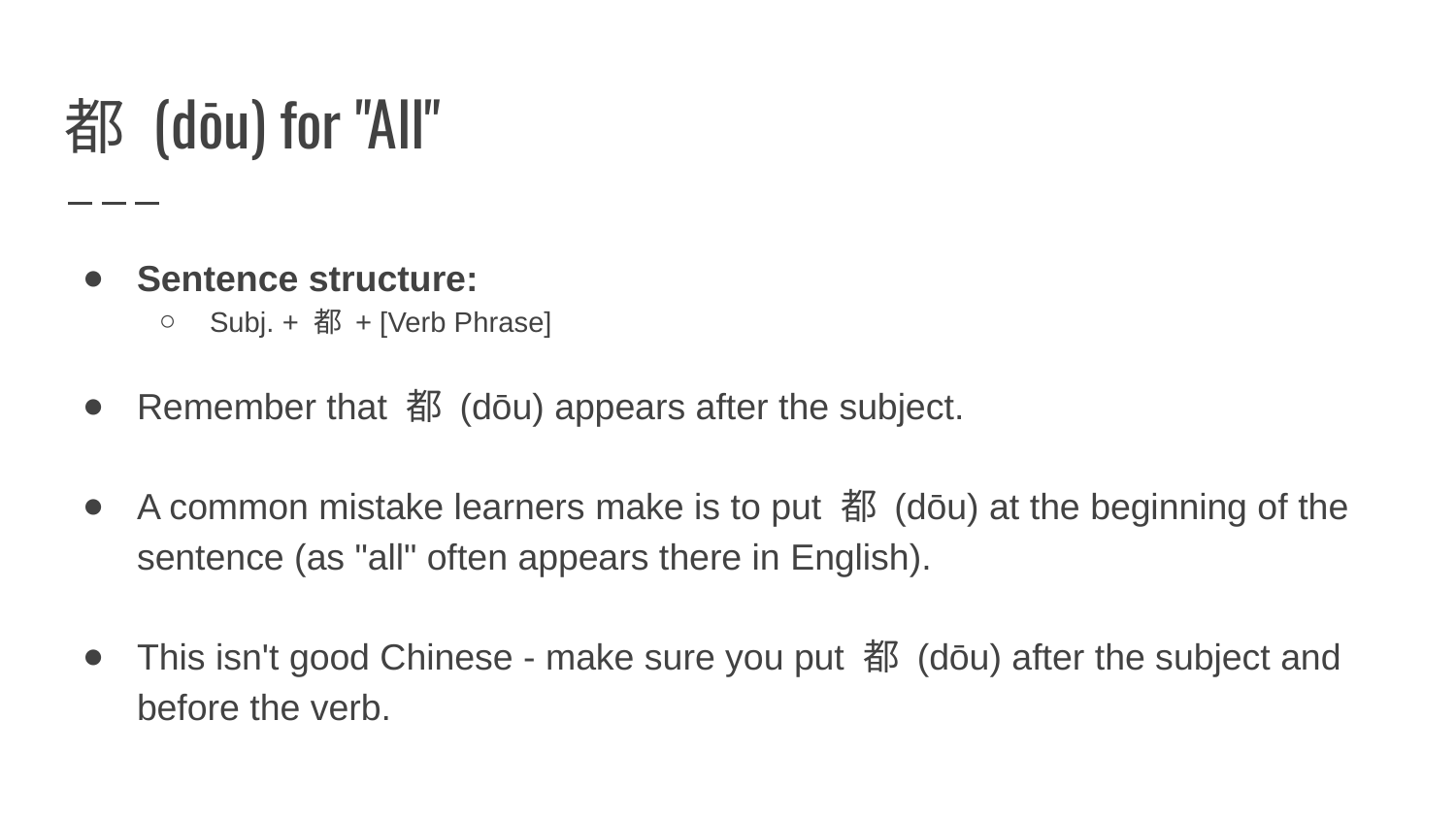

# 都 (dōu) for "All"
Sentence structure:
Subj. + 都 + [Verb Phrase]
Remember that 都 (dōu) appears after the subject.
A common mistake learners make is to put 都 (dōu) at the beginning of the sentence (as "all" often appears there in English).
This isn't good Chinese - make sure you put 都 (dōu) after the subject and before the verb.